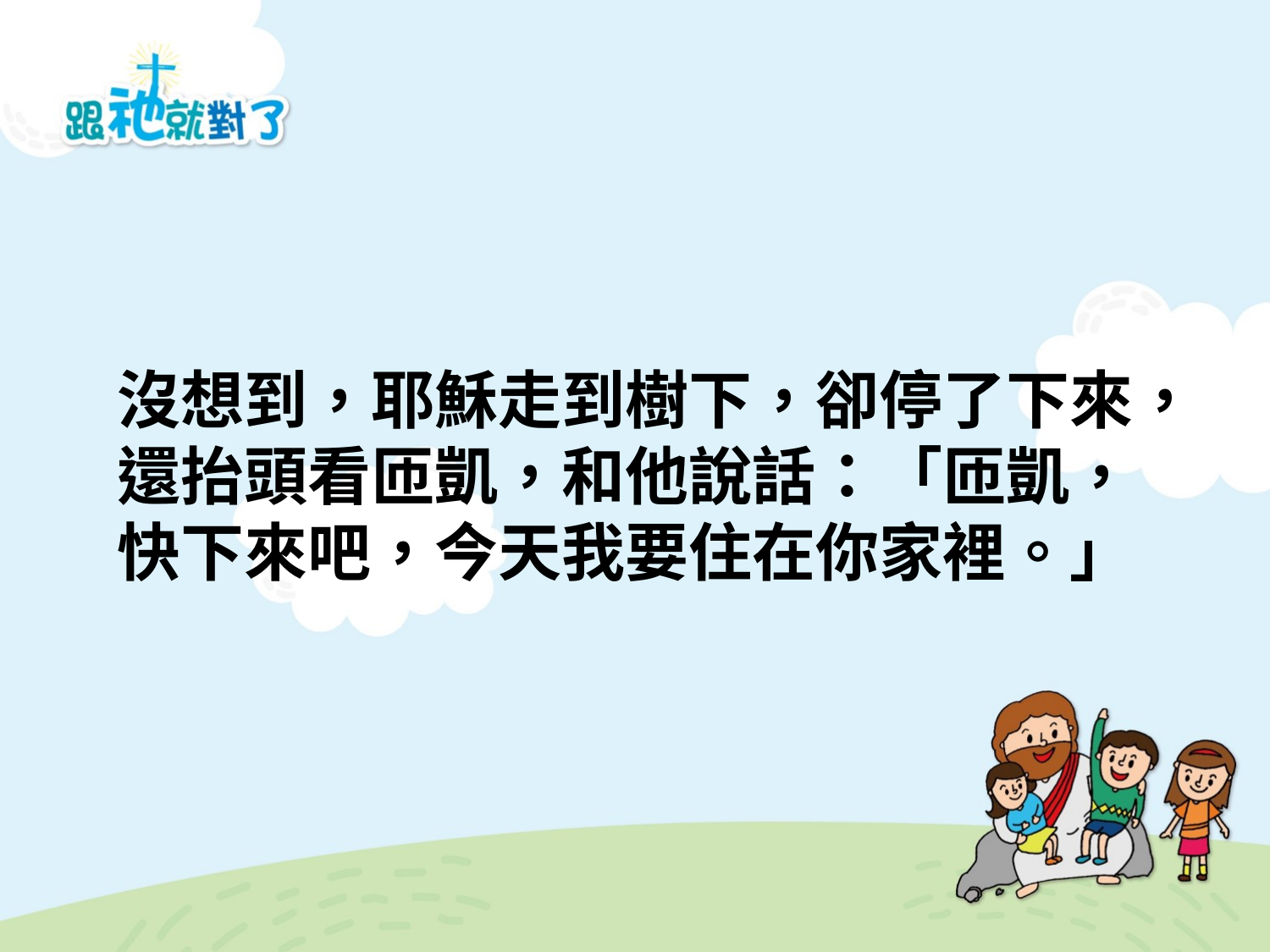

沒想到，耶穌走到樹下，卻停了下來，還抬頭看匝凱，和他說話：「匝凱，快下來吧，今天我要住在你家裡。」